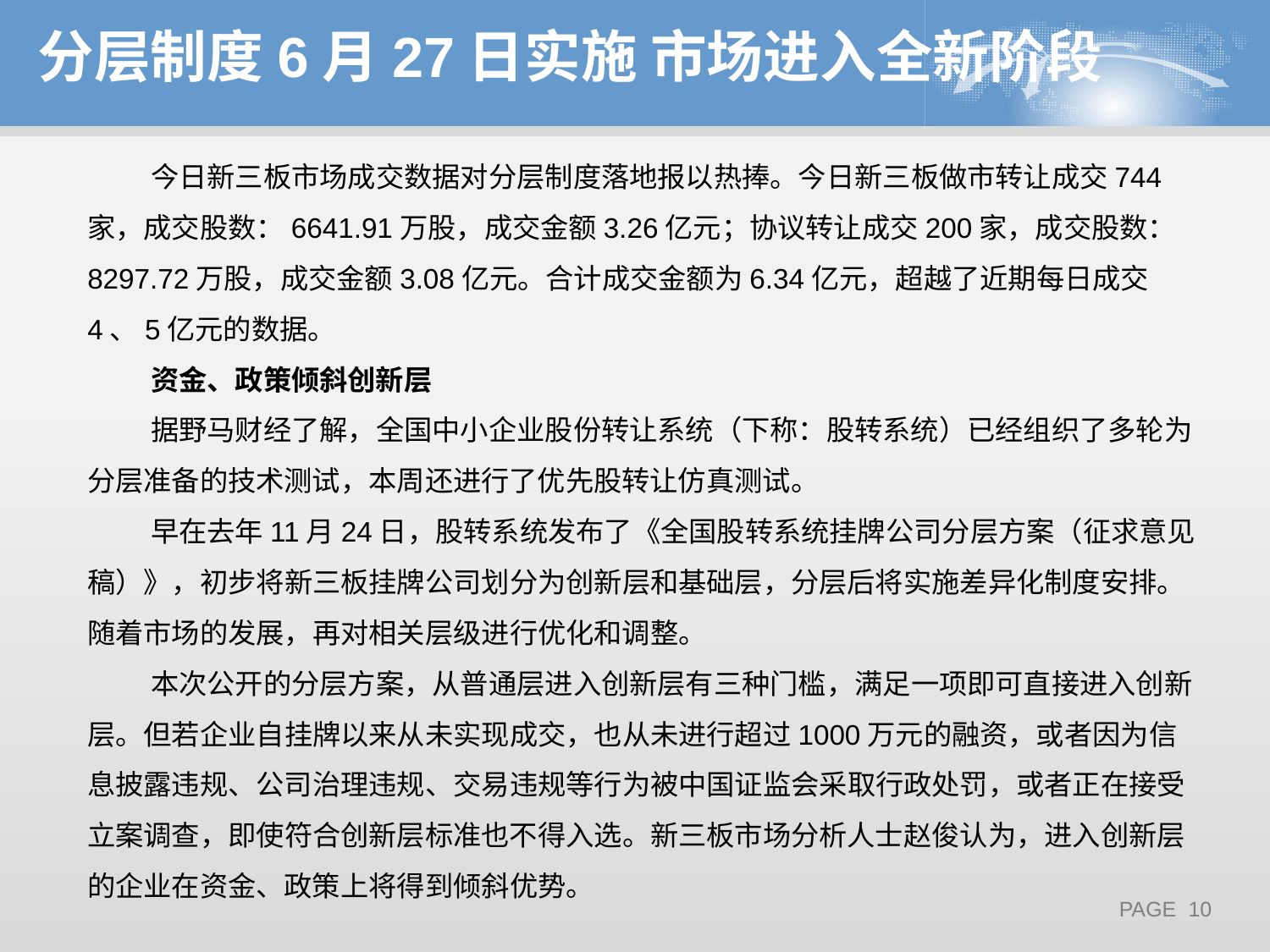

分层制度6月27日实施 市场进入全新阶段
今日新三板市场成交数据对分层制度落地报以热捧。今日新三板做市转让成交744家，成交股数：6641.91万股，成交金额3.26亿元；协议转让成交200家，成交股数：8297.72万股，成交金额3.08亿元。合计成交金额为6.34亿元，超越了近期每日成交4、5亿元的数据。
资金、政策倾斜创新层
据野马财经了解，全国中小企业股份转让系统（下称：股转系统）已经组织了多轮为分层准备的技术测试，本周还进行了优先股转让仿真测试。
早在去年11月24日，股转系统发布了《全国股转系统挂牌公司分层方案（征求意见稿）》，初步将新三板挂牌公司划分为创新层和基础层，分层后将实施差异化制度安排。随着市场的发展，再对相关层级进行优化和调整。
本次公开的分层方案，从普通层进入创新层有三种门槛，满足一项即可直接进入创新层。但若企业自挂牌以来从未实现成交，也从未进行超过1000万元的融资，或者因为信息披露违规、公司治理违规、交易违规等行为被中国证监会采取行政处罚，或者正在接受立案调查，即使符合创新层标准也不得入选。新三板市场分析人士赵俊认为，进入创新层的企业在资金、政策上将得到倾斜优势。